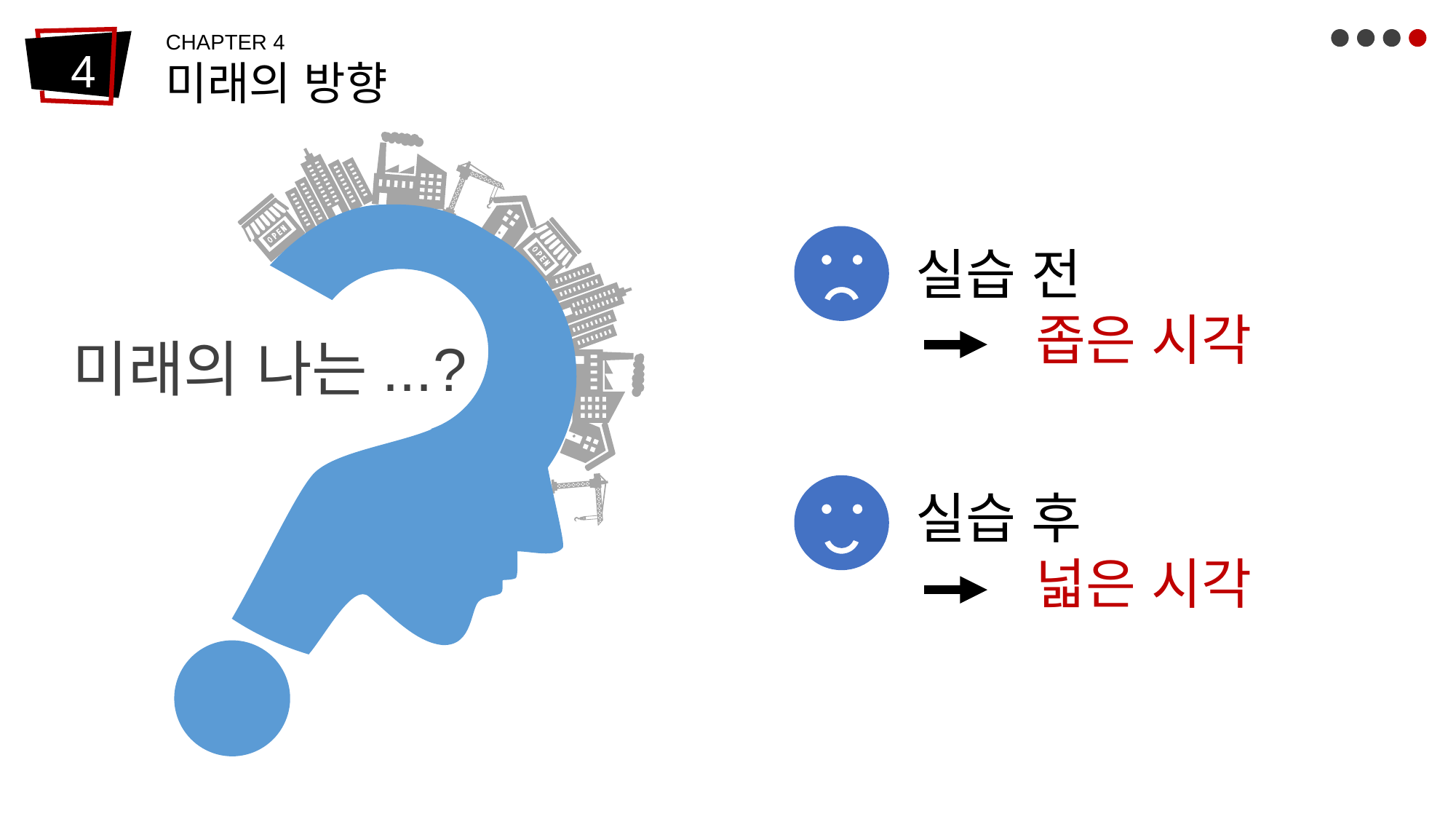

CHAPTER 4
미래의 방향

4

1

실습 전
       좁은 시각
미래의 나는...?

실습 후
       넓은 시각